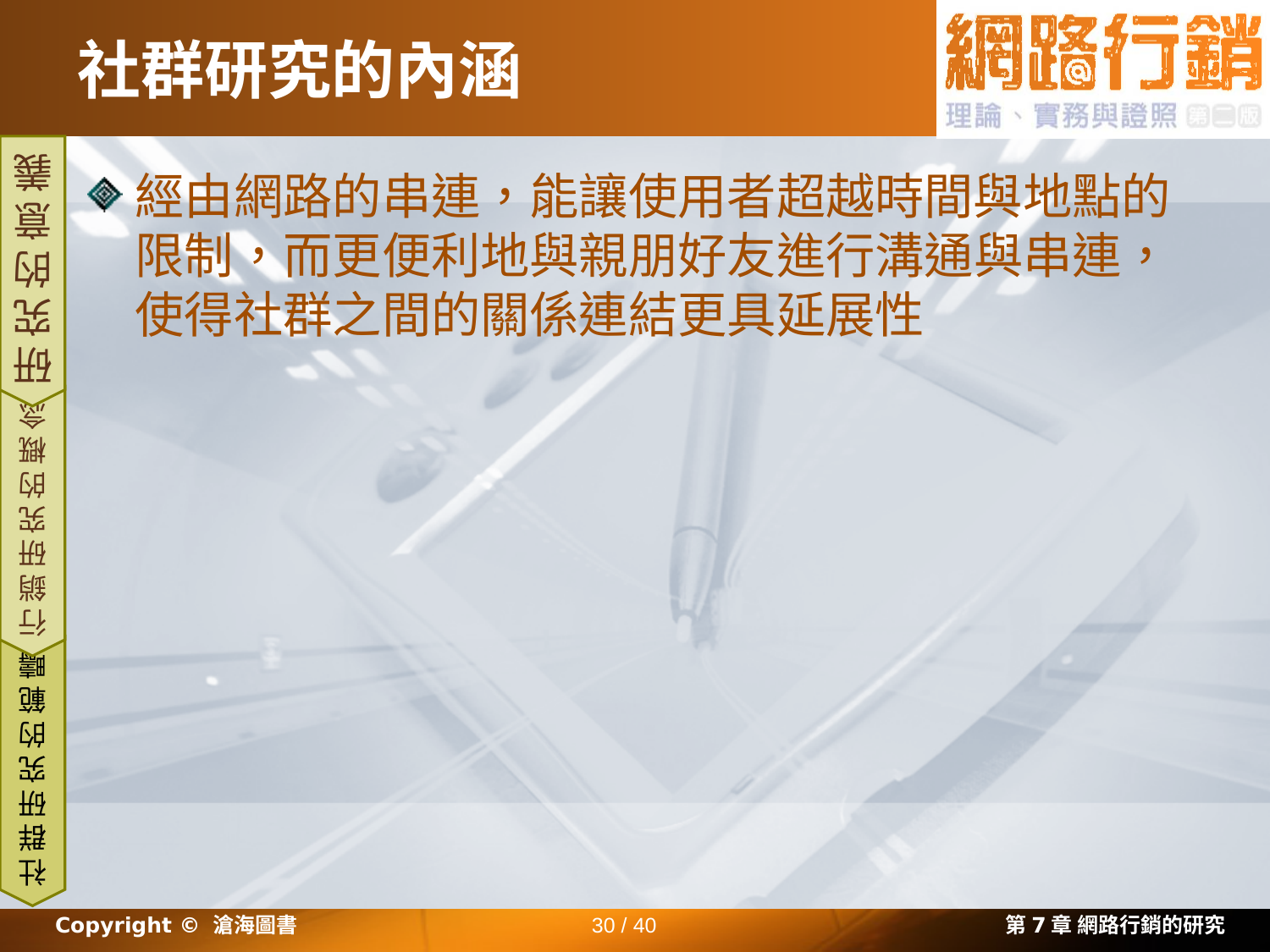

# 社群研究的內涵
經由網路的串連，能讓使用者超越時間與地點的限制，而更便利地與親朋好友進行溝通與串連，使得社群之間的關係連結更具延展性
研究的意義
行銷研究的概念
社群研究的範疇
Copyright © 滄海圖書
30 / 40
第7章 網路行銷的研究